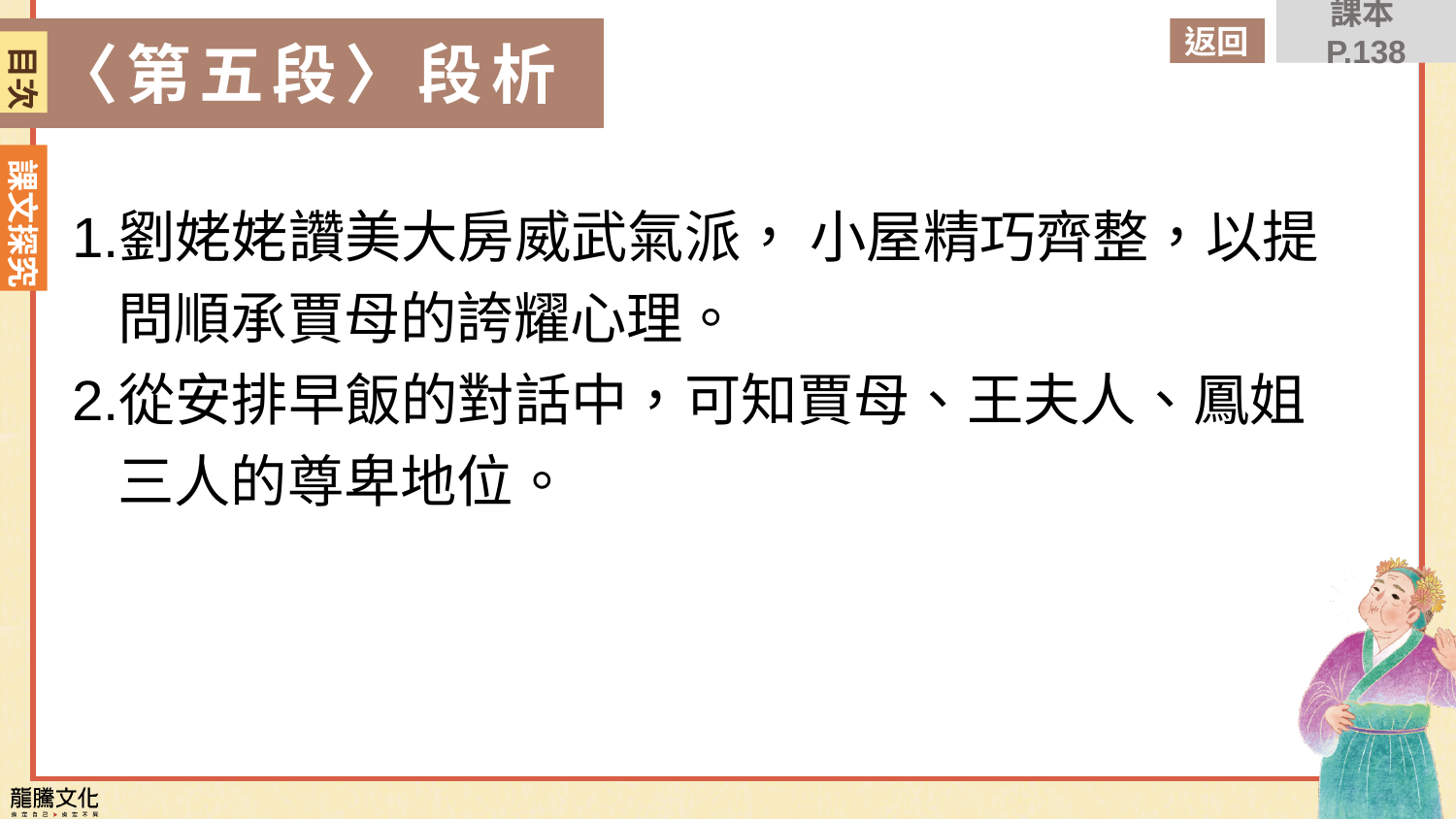

課本P.138

返回
〈第五段〉段析
目次
劉姥姥讚美大房威武氣派， 小屋精巧齊整，以提問順承賈母的誇耀心理。
從安排早飯的對話中，可知賈母、王夫人、鳳姐三人的尊卑地位。